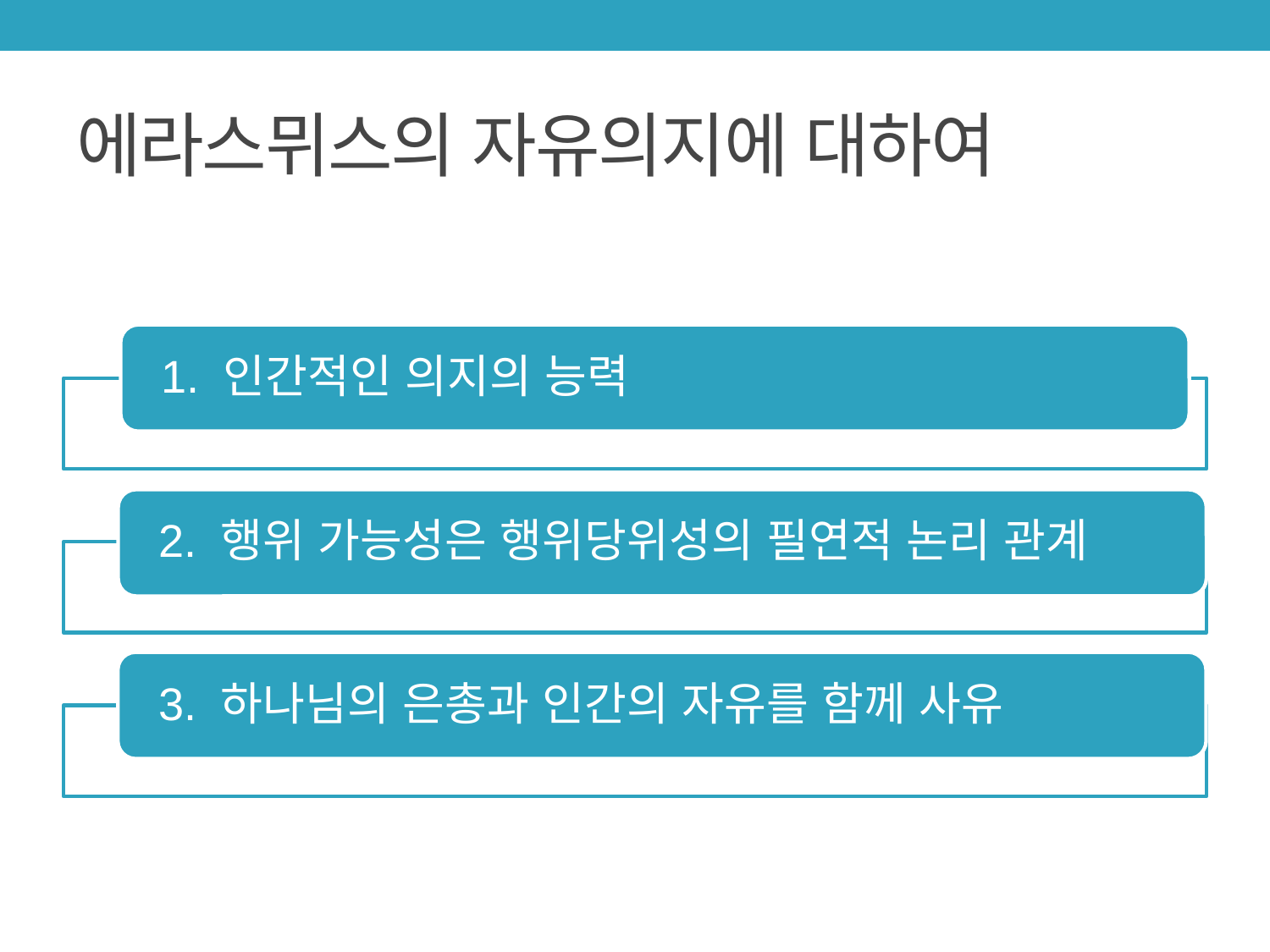

# 에라스뮈스의 자유의지에 대하여
1. 인간적인 의지의 능력
2. 행위 가능성은 행위당위성의 필연적 논리 관계
3. 하나님의 은총과 인간의 자유를 함께 사유